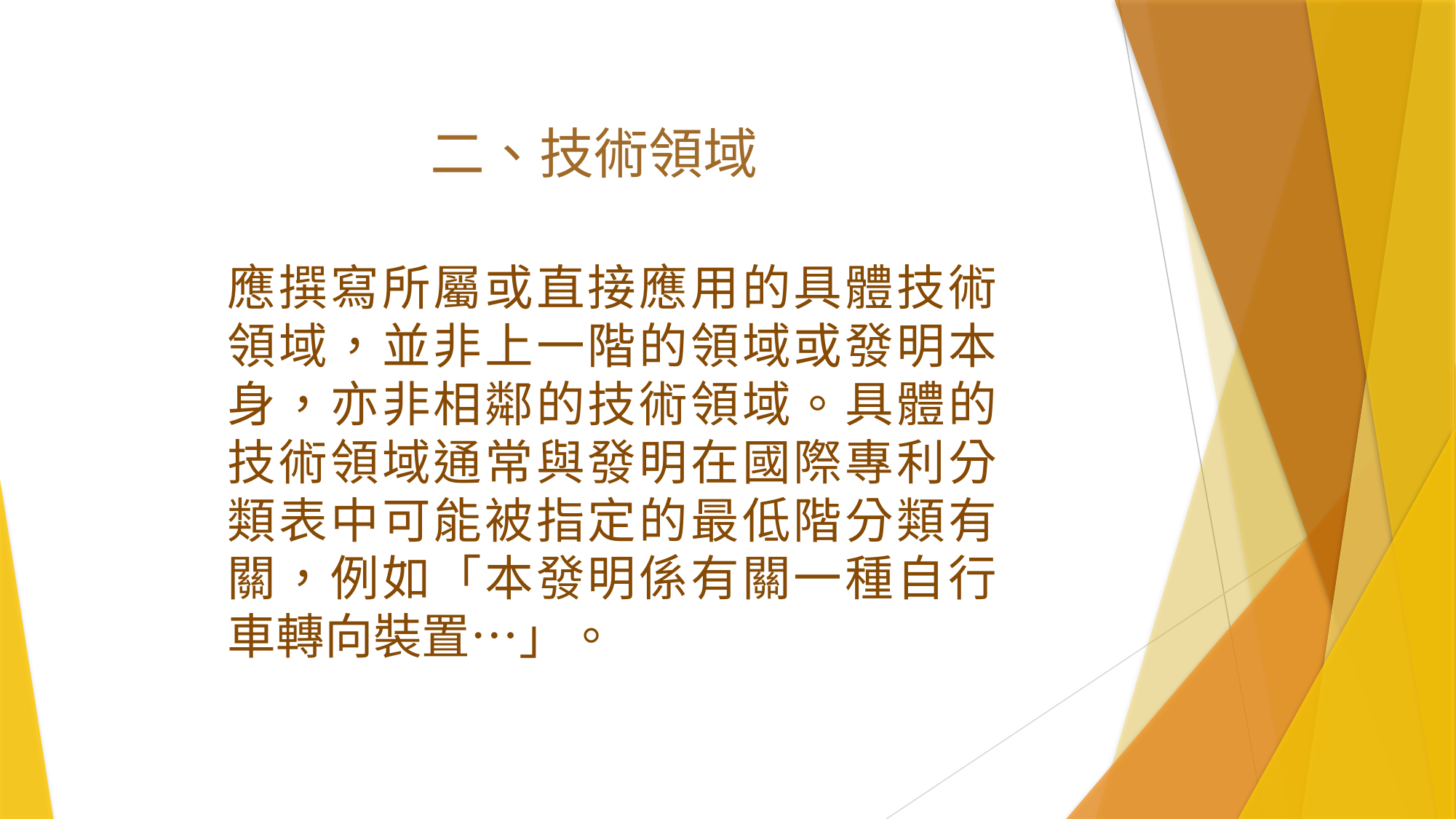

# 二、技術領域
應撰寫所屬或直接應用的具體技術領域，並非上一階的領域或發明本身，亦非相鄰的技術領域。具體的技術領域通常與發明在國際專利分類表中可能被指定的最低階分類有關，例如「本發明係有關一種自行車轉向裝置…」。